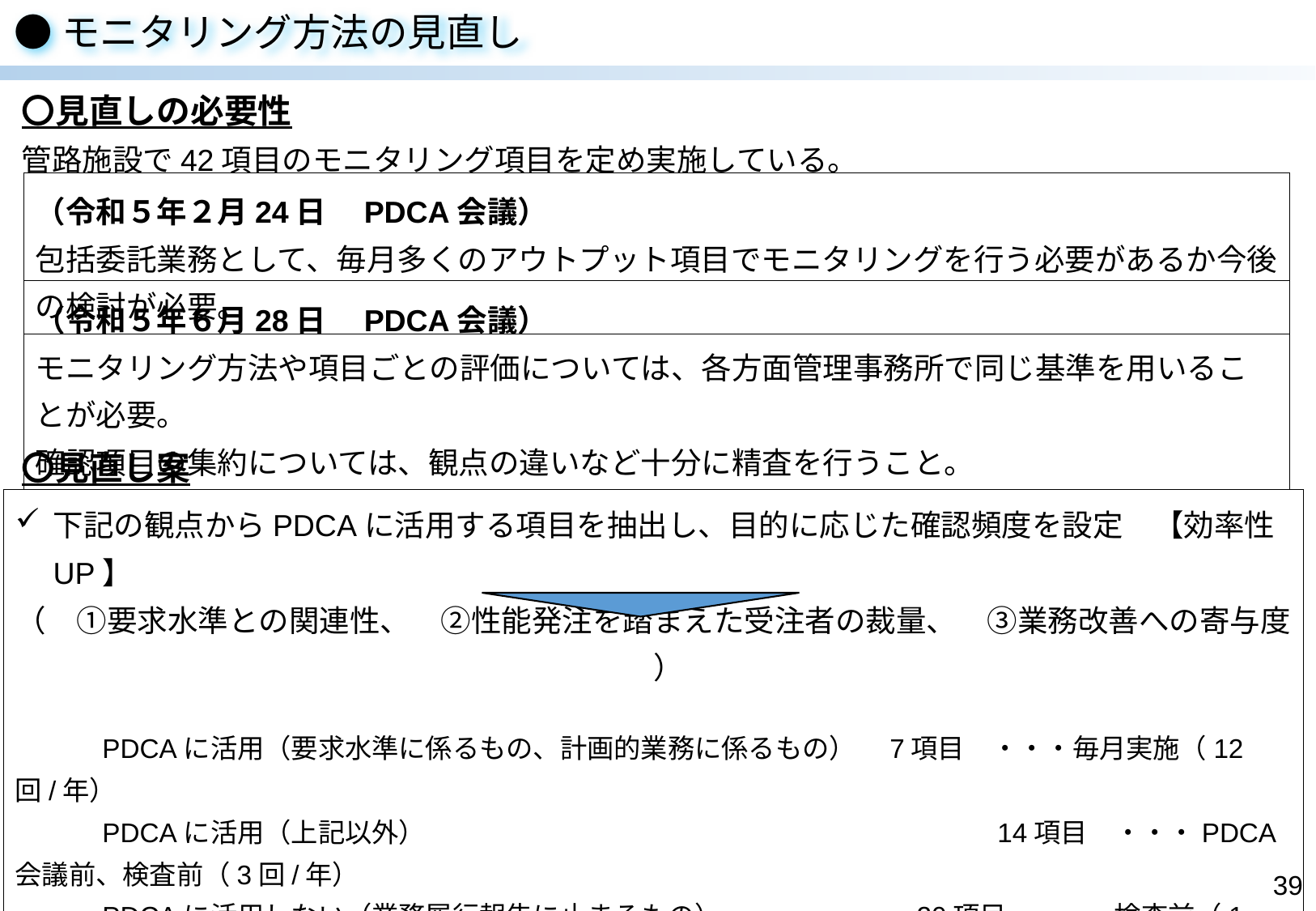

●モニタリング方法の見直し
〇見直しの必要性
管路施設で42項目のモニタリング項目を定め実施している。
（令和５年２月24日　PDCA会議）
包括委託業務として、毎月多くのアウトプット項目でモニタリングを行う必要があるか今後の検討が必要。
（令和５年６月28日　PDCA会議）
モニタリング方法や項目ごとの評価については、各方面管理事務所で同じ基準を用いることが必要。
確認項目の集約については、観点の違いなど十分に精査を行うこと。
〇見直し案
下記の観点からPDCAに活用する項目を抽出し、目的に応じた確認頻度を設定　【効率性UP】
（　①要求水準との関連性、　②性能発注を踏まえた受注者の裁量、　③業務改善への寄与度　）

　　　PDCAに活用（要求水準に係るもの、計画的業務に係るもの）　7項目　・・・毎月実施（12回/年）
　　　PDCAに活用（上記以外）　　　　　　　　　　　　　　　　　　　　　14項目　・・・PDCA会議前、検査前（3回/年）
　　　PDCAに活用しない（業務履行報告に止まるもの）　　　　　　　20項目　・・・検査前（1回/年）
　　　集約可能なもの（チェックポイントに反映）　　　　　　　　　　　　　　2項目　・・・廃止

定量的な評価が困難なため、モニタリング項目ごとにチェックポイントを設定　【有効性UP】

39